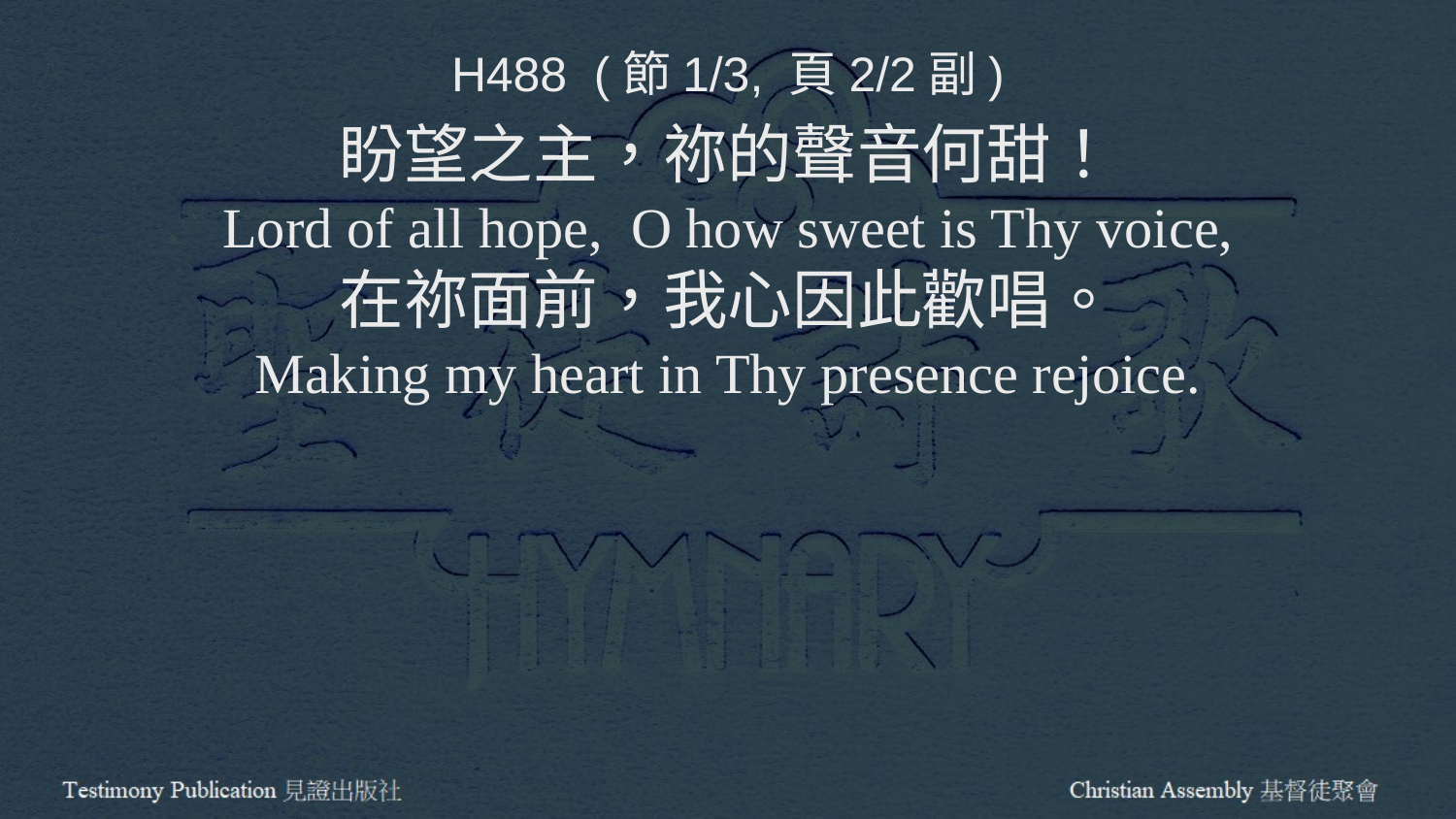

H488  (節1/3, 頁2/2副)
盼望之主，祢的聲音何甜！
Lord of all hope,  O how sweet is Thy voice,
在祢面前，我心因此歡唱。
Making my heart in Thy presence rejoice.